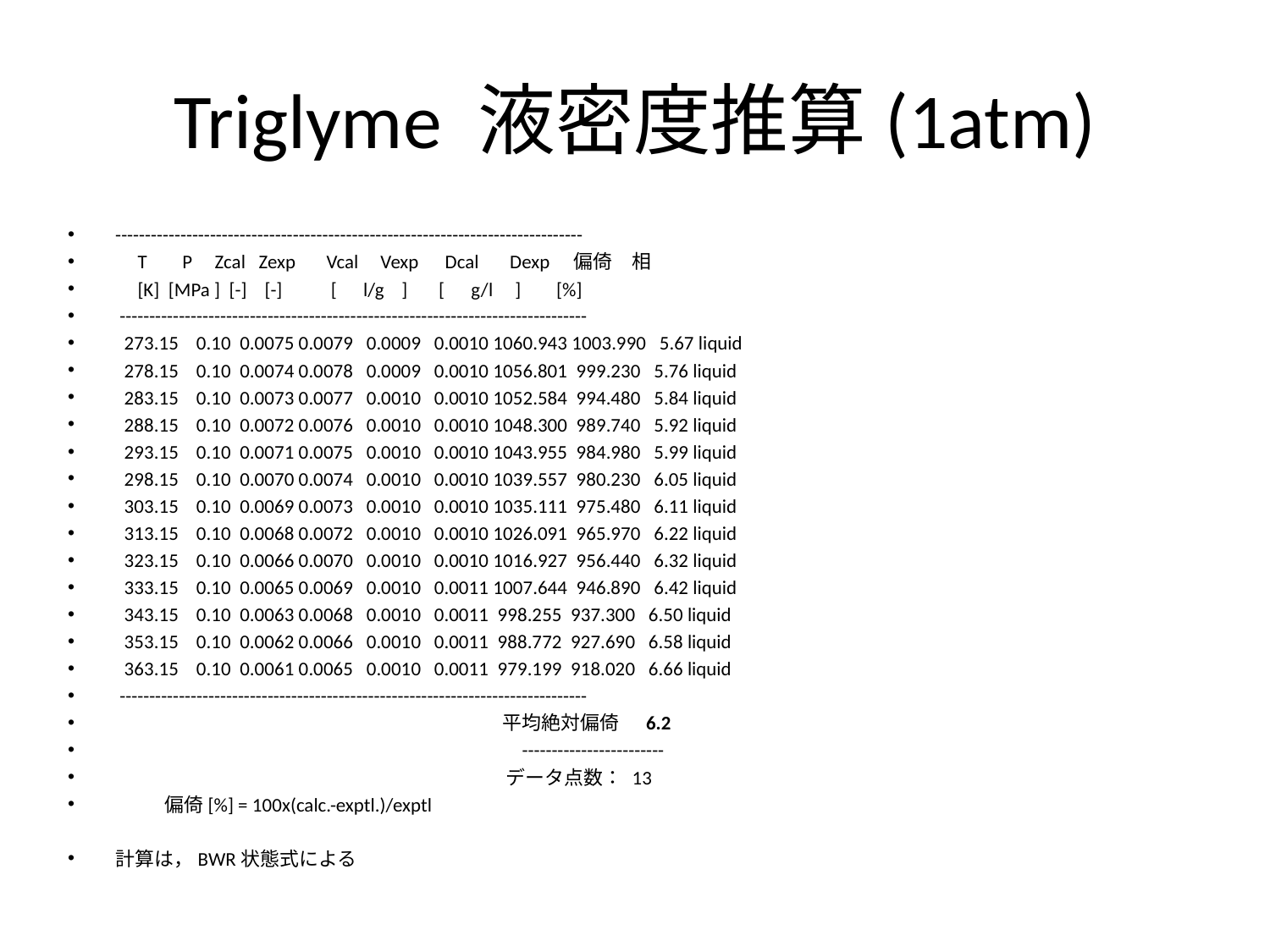

# Triglyme 液密度推算(1atm)
-------------------------------------------------------------------------------
     T        P     Zcal   Zexp       Vcal     Vexp      Dcal       Dexp    偏倚　相
     [K]  [MPa ]  [-]    [-]           [      l/g    ]       [      g/l     ]        [%]
 -------------------------------------------------------------------------------
  273.15    0.10  0.0075 0.0079   0.0009   0.0010 1060.943 1003.990   5.67 liquid
  278.15    0.10  0.0074 0.0078   0.0009   0.0010 1056.801  999.230   5.76 liquid
  283.15    0.10  0.0073 0.0077   0.0010   0.0010 1052.584  994.480   5.84 liquid
  288.15    0.10  0.0072 0.0076   0.0010   0.0010 1048.300  989.740   5.92 liquid
  293.15    0.10  0.0071 0.0075   0.0010   0.0010 1043.955  984.980   5.99 liquid
  298.15    0.10  0.0070 0.0074   0.0010   0.0010 1039.557  980.230   6.05 liquid
  303.15    0.10  0.0069 0.0073   0.0010   0.0010 1035.111  975.480   6.11 liquid
  313.15    0.10  0.0068 0.0072   0.0010   0.0010 1026.091  965.970   6.22 liquid
  323.15    0.10  0.0066 0.0070   0.0010   0.0010 1016.927  956.440   6.32 liquid
  333.15    0.10  0.0065 0.0069   0.0010   0.0011 1007.644  946.890   6.42 liquid
  343.15    0.10  0.0063 0.0068   0.0010   0.0011  998.255  937.300   6.50 liquid
  353.15    0.10  0.0062 0.0066   0.0010   0.0011  988.772  927.690   6.58 liquid
  363.15    0.10  0.0061 0.0065   0.0010   0.0011  979.199  918.020   6.66 liquid
 -------------------------------------------------------------------------------
                                                 　　　　　　　　  平均絶対偏倚     6.2
                                                 　　　　　　　　　 ------------------------
                                                                　　　　　 データ点数： 13
          偏倚[%] = 100x(calc.-exptl.)/exptl

計算は，BWR状態式による